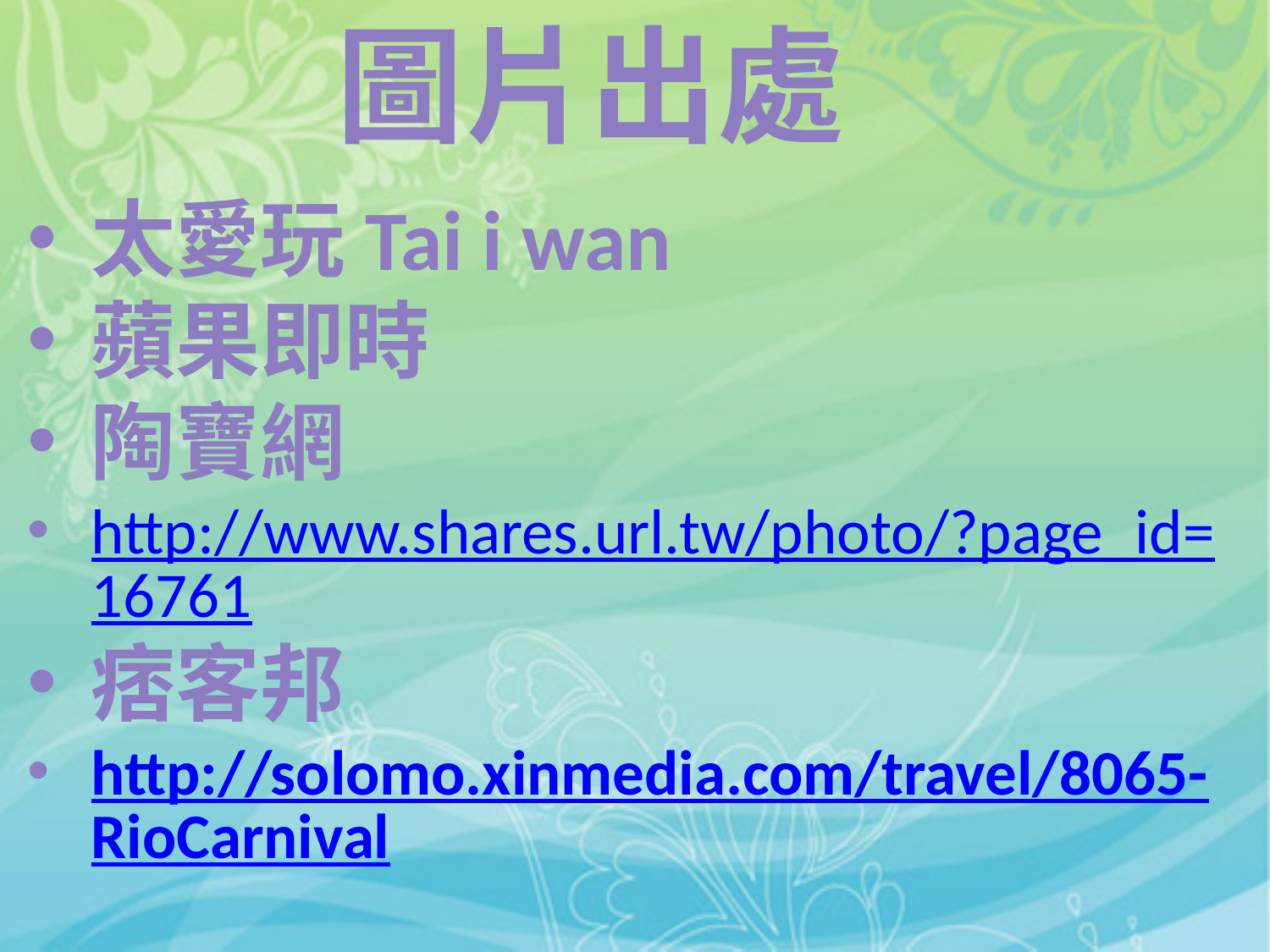

# 圖片出處
太愛玩Tai i wan
蘋果即時
陶寶網
http://www.shares.url.tw/photo/?page_id=16761
痞客邦
http://solomo.xinmedia.com/travel/8065-RioCarnival